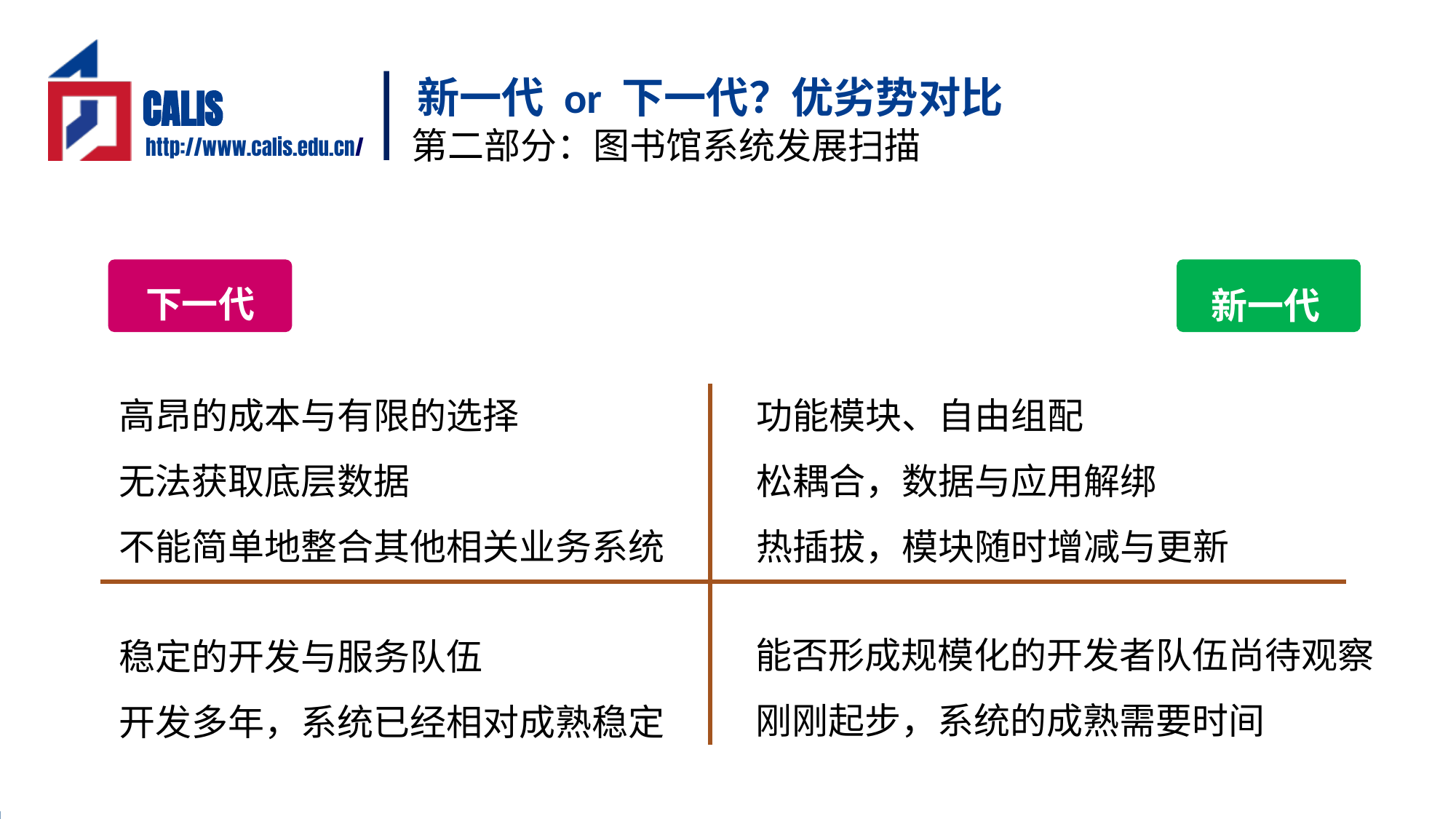

新一代 or 下一代？优劣势对比
第二部分：图书馆系统发展扫描
下一代
新一代

高昂的成本与有限的选择
无法获取底层数据
不能简单地整合其他相关业务系统

功能模块、自由组配
松耦合，数据与应用解绑
热插拔，模块随时增减与更新

能否形成规模化的开发者队伍尚待观察
刚刚起步，系统的成熟需要时间

稳定的开发与服务队伍
开发多年，系统已经相对成熟稳定